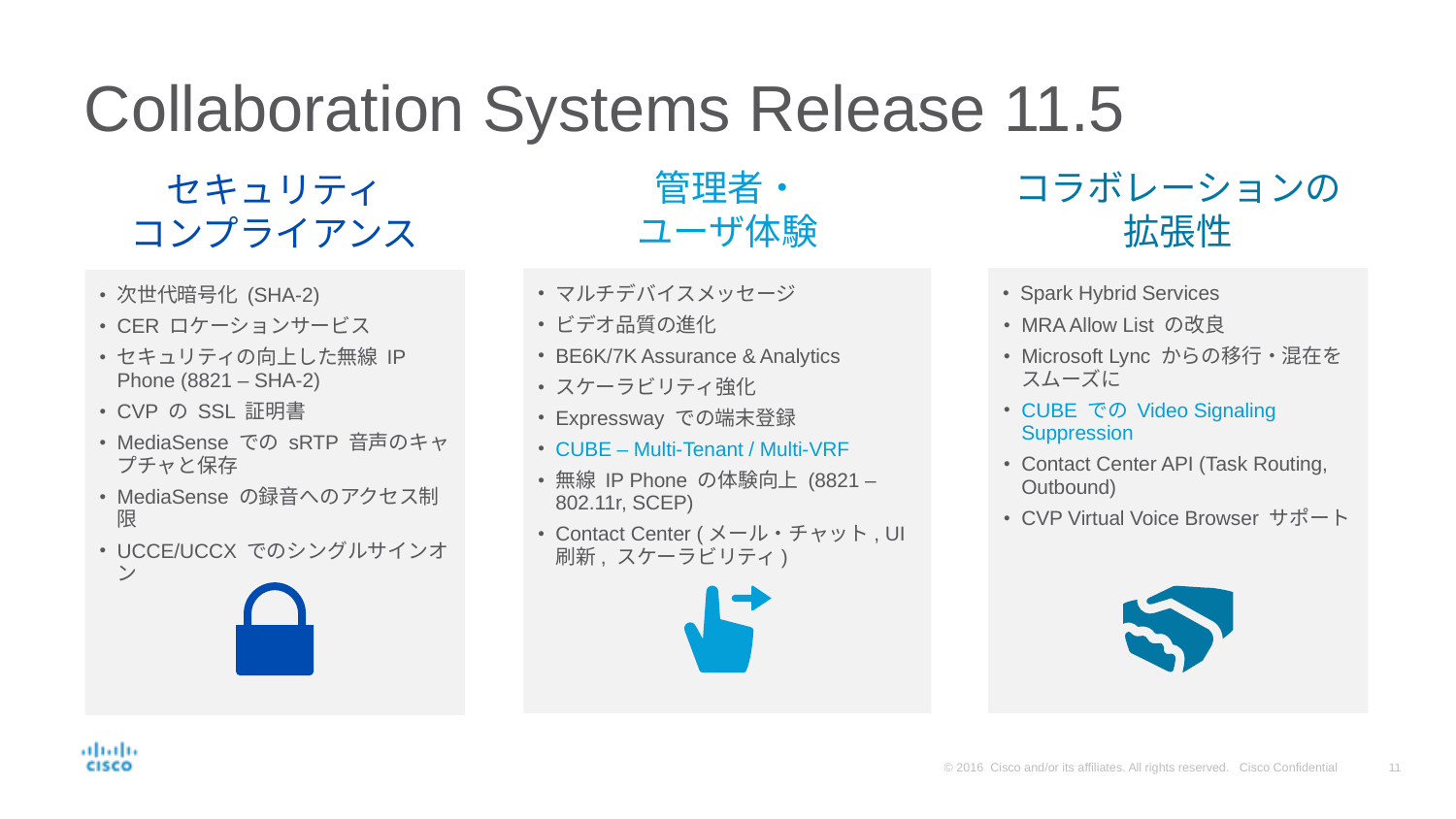

# Collaboration Systems Release 11.5
コラボレーションの
拡張性
管理者・
ユーザ体験
セキュリティ
コンプライアンス
Spark Hybrid Services

マルチデバイスメッセージ
ビデオ品質の進化
BE6K/7K Assurance & Analytics
スケーラビリティ強化
Expressway での端末登録
CUBE – Multi-Tenant / Multi-VRF
無線 IP Phone の体験向上 (8821 – 802.11r, SCEP)
Contact Center (メール・チャット, UI 刷新, スケーラビリティ)

MRA Allow List の改良
Microsoft Lync からの移行・混在をスムーズに
CUBE での Video Signaling Suppression
Contact Center API (Task Routing, Outbound)
CVP Virtual Voice Browser サポート

次世代暗号化 (SHA-2)
CER ロケーションサービス
セキュリティの向上した無線 IP Phone (8821 – SHA-2)
CVP の SSL 証明書
MediaSense での sRTP 音声のキャプチャと保存
MediaSense の録音へのアクセス制限
UCCE/UCCX でのシングルサインオン